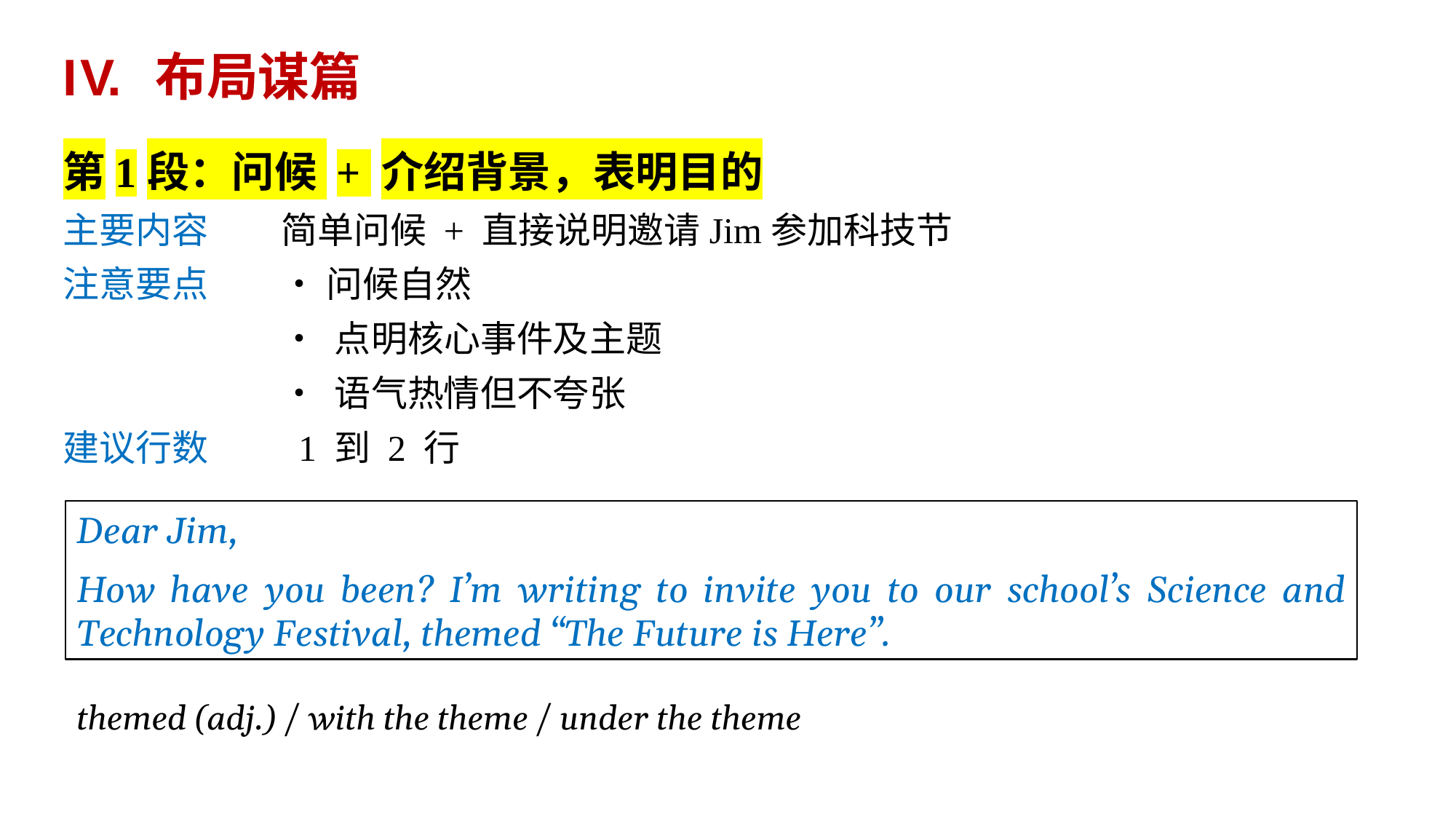

# 布局谋篇
第1段：问候 + 介绍背景，表明目的
主要内容	简单问候 + 直接说明邀请Jim参加科技节
注意要点	• 问候自然
		• 点明核心事件及主题
		• 语气热情但不夸张
建议行数	 1 到 2 行
Dear Jim,
How have you been? I’m writing to invite you to our school’s Science and Technology Festival, themed “The Future is Here”.

themed (adj.) / with the theme / under the theme